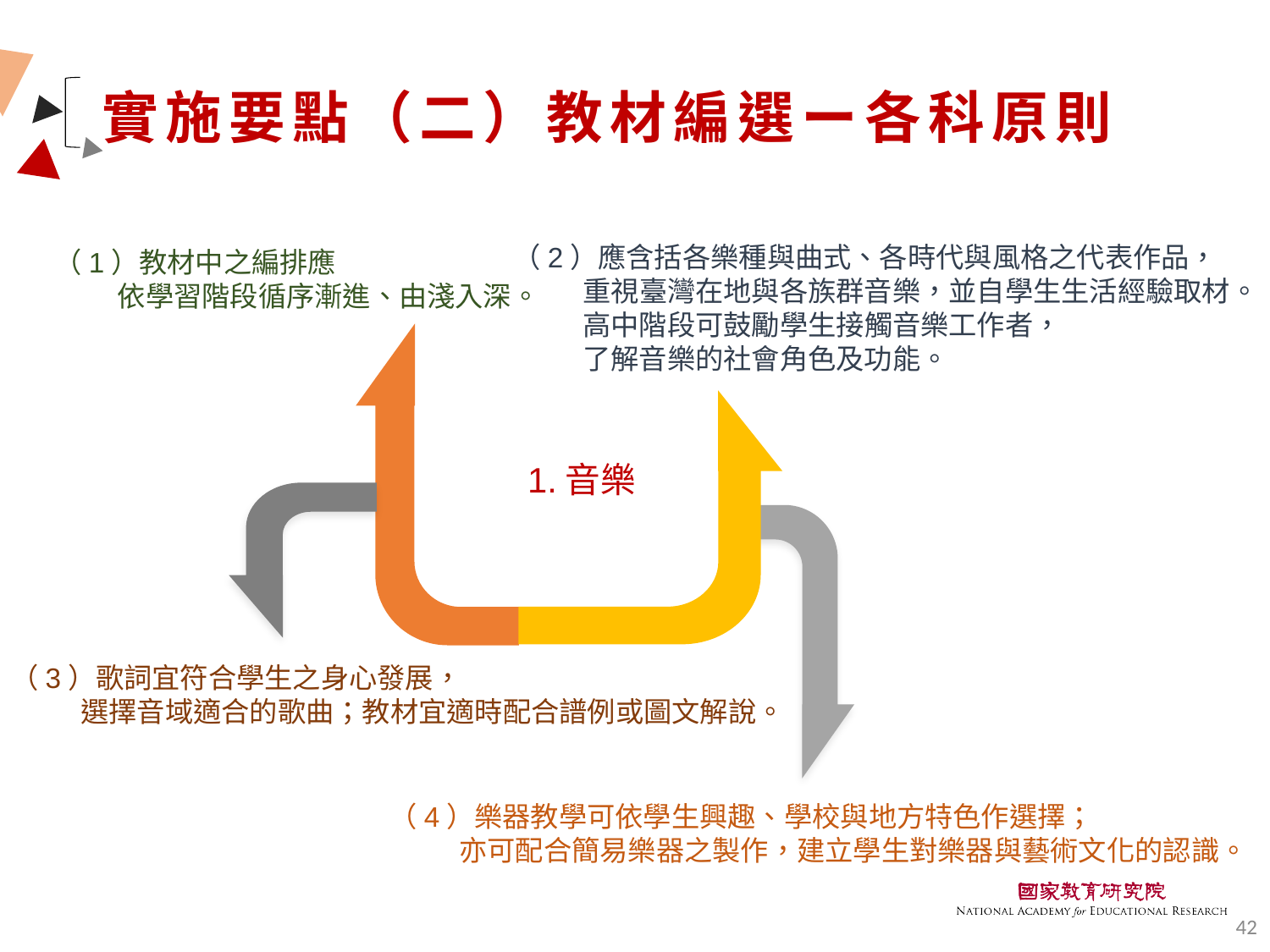

# 實施要點（二）教材編選ー各科原則
（2）應含括各樂種與曲式、各時代與風格之代表作品，
          重視臺灣在地與各族群音樂，並自學生生活經驗取材。
          高中階段可鼓勵學生接觸音樂工作者，
          了解音樂的社會角色及功能。
（1）教材中之編排應
         依學習階段循序漸進、由淺入深。

1.音樂

（3）歌詞宜符合學生之身心發展，
          選擇音域適合的歌曲；教材宜適時配合譜例或圖文解說。
（4）樂器教學可依學生興趣、學校與地方特色作選擇；
          亦可配合簡易樂器之製作，建立學生對樂器與藝術文化的認識。

42